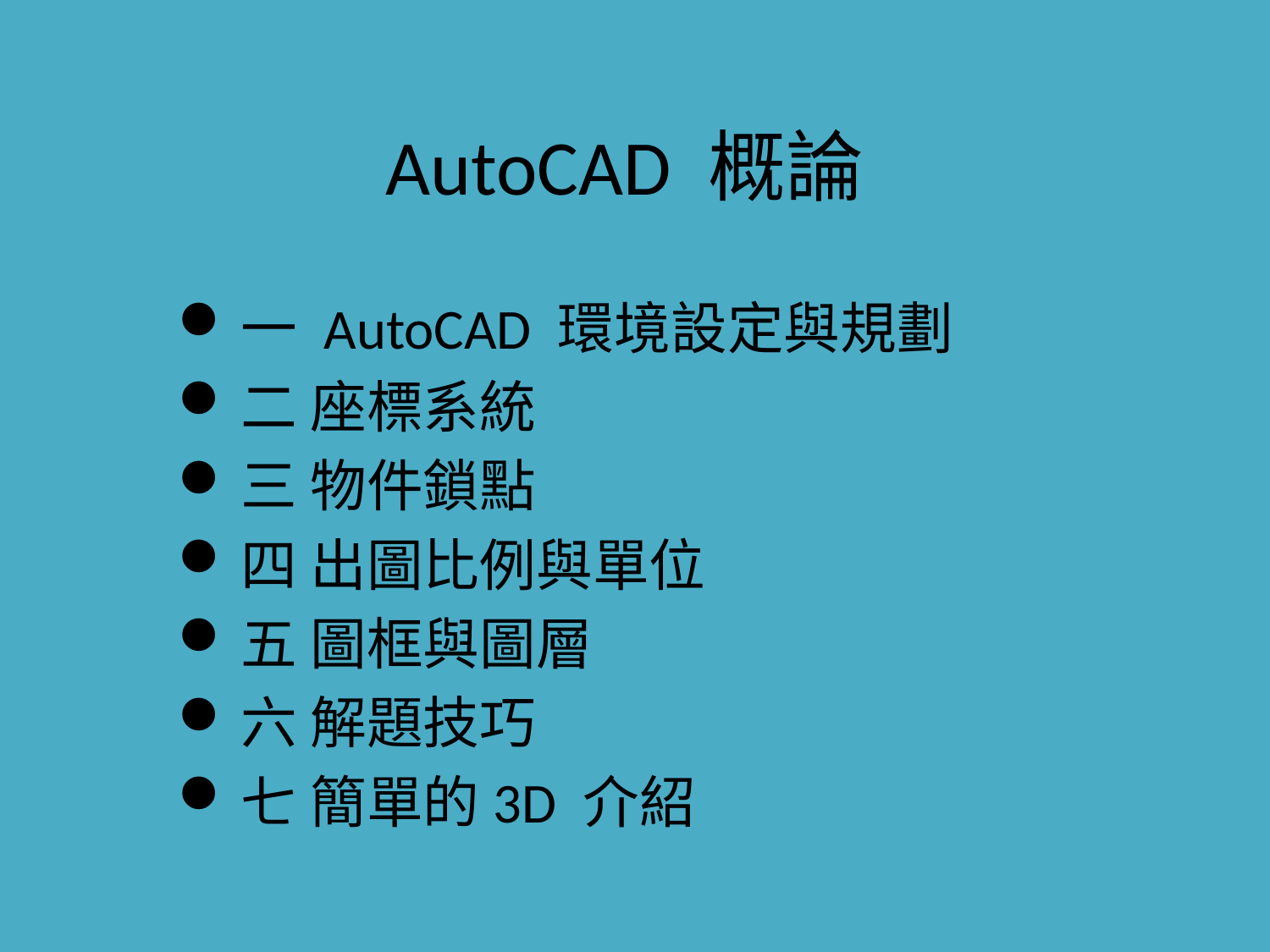

# AutoCAD 概論
一 AutoCAD 環境設定與規劃
二 座標系統
三 物件鎖點
四 出圖比例與單位
五 圖框與圖層
六 解題技巧
七 簡單的3D 介紹